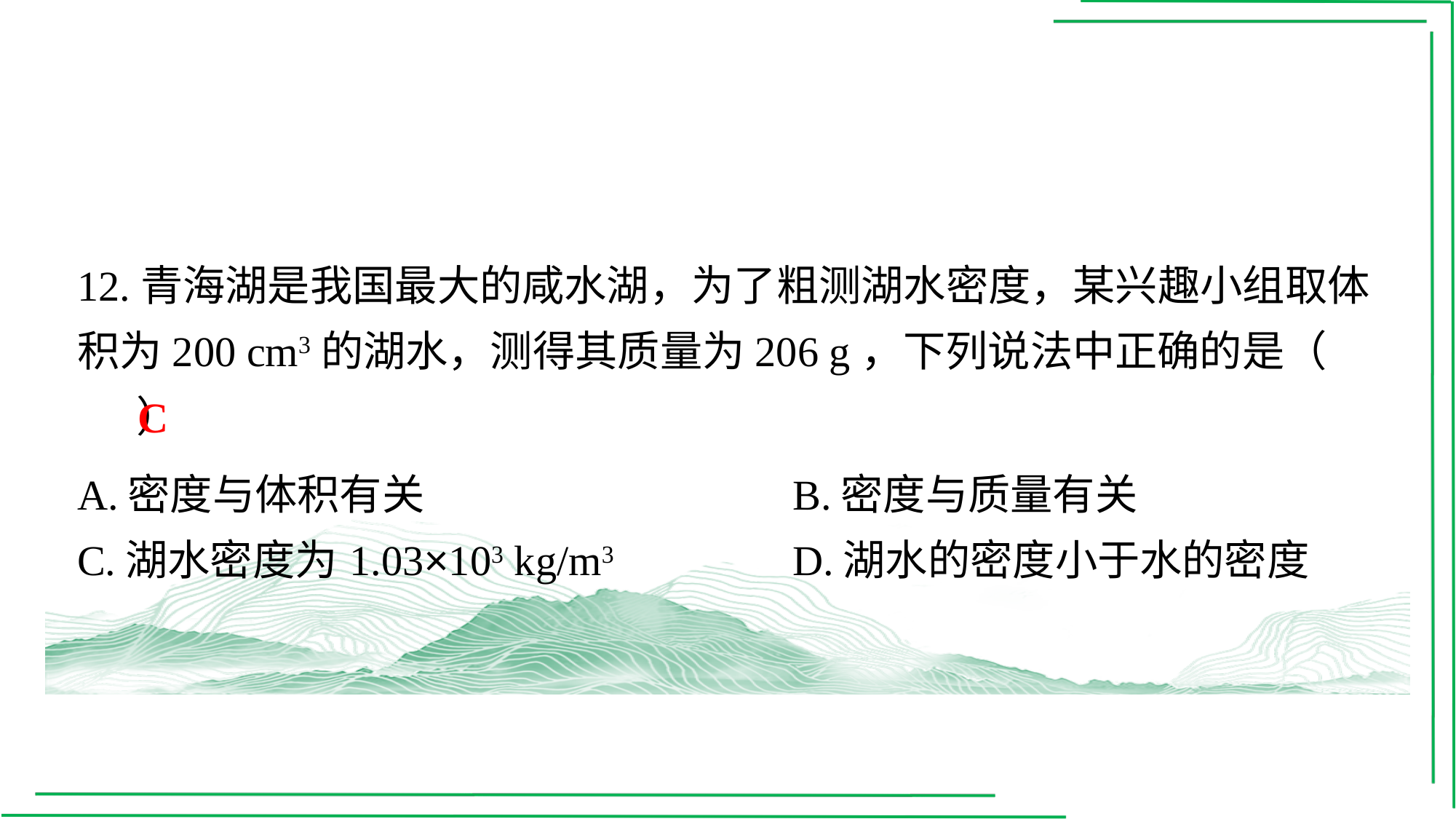

12.青海湖是我国最大的咸水湖，为了粗测湖水密度，某兴趣小组取体积为200 cm3的湖水，测得其质量为206 g，下列说法中正确的是（　C　）
C
| A.密度与体积有关 | B.密度与质量有关 |
| --- | --- |
| C.湖水密度为1.03×103 kg/m3 | D.湖水的密度小于水的密度 |